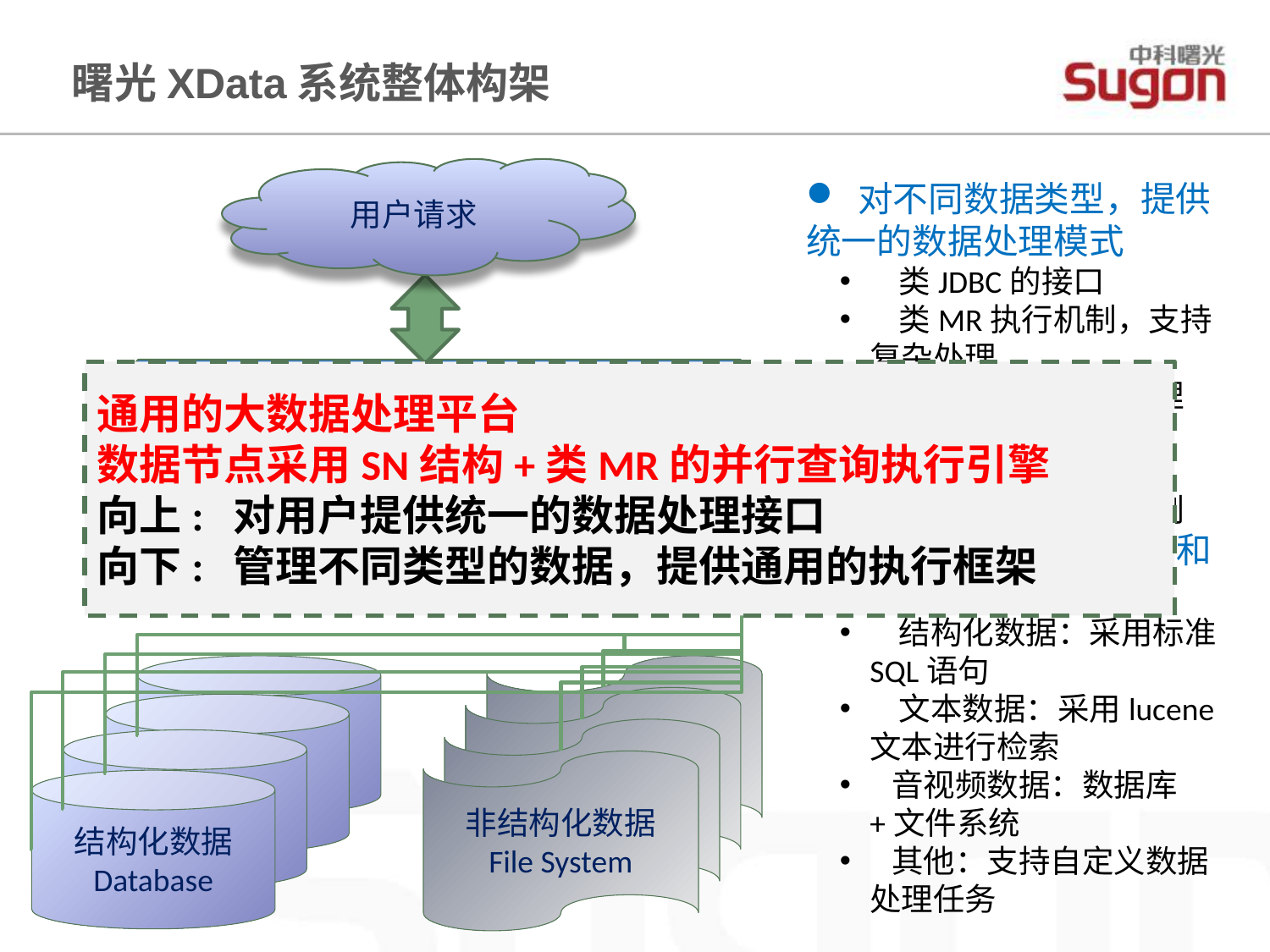

曙光XData系统整体构架
用户请求
 对不同数据类型，提供统一的数据处理模式
   类JDBC的接口
   类MR执行机制，支持复杂处理
   服务配置和集群管理
   多级存储管理
   数据备份和恢复
   完整的故障处理机制
 采用类SQL表达查询和检索需求
   结构化数据：采用标准SQL语句
   文本数据：采用lucene文本进行检索
  音视频数据：数据库+文件系统
  其他：支持自定义数据处理任务

通用海量数据处理平台
通用的大数据处理平台
数据节点采用SN结构+类MR的并行查询执行引擎
向上:  对用户提供统一的数据处理接口
向下:  管理不同类型的数据，提供通用的执行框架

非结构化数据
File System
结构化数据
Database